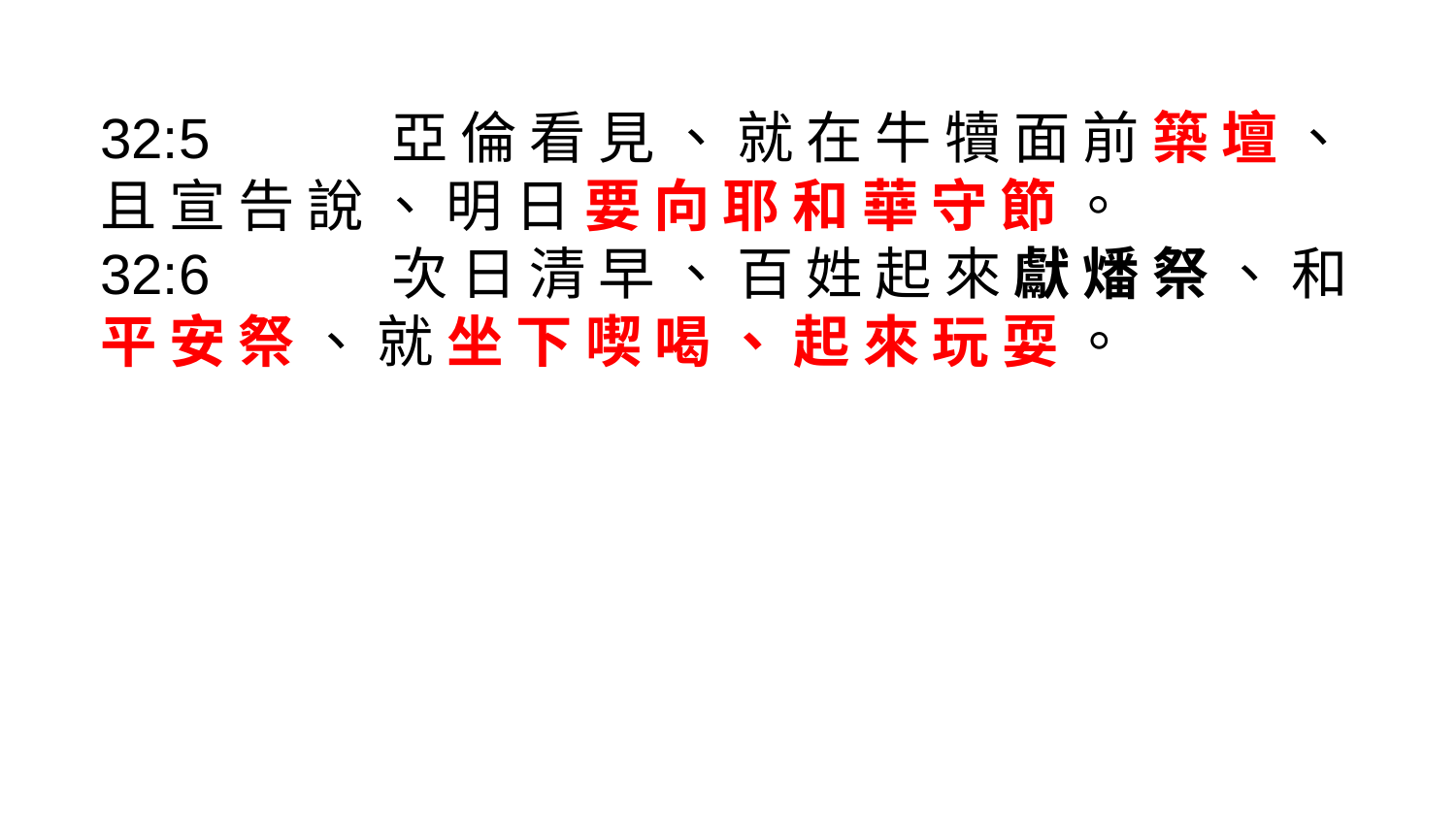

32:5	  	亞 倫 看 見 、 就 在 牛 犢 面 前 築 壇 、 且 宣 告 說 、 明 日 要 向 耶 和 華 守 節 。
32:6	  	次 日 清 早 、 百 姓 起 來 獻 燔 祭 、 和 平 安 祭 、 就 坐 下 喫 喝 、 起 來 玩 耍 。